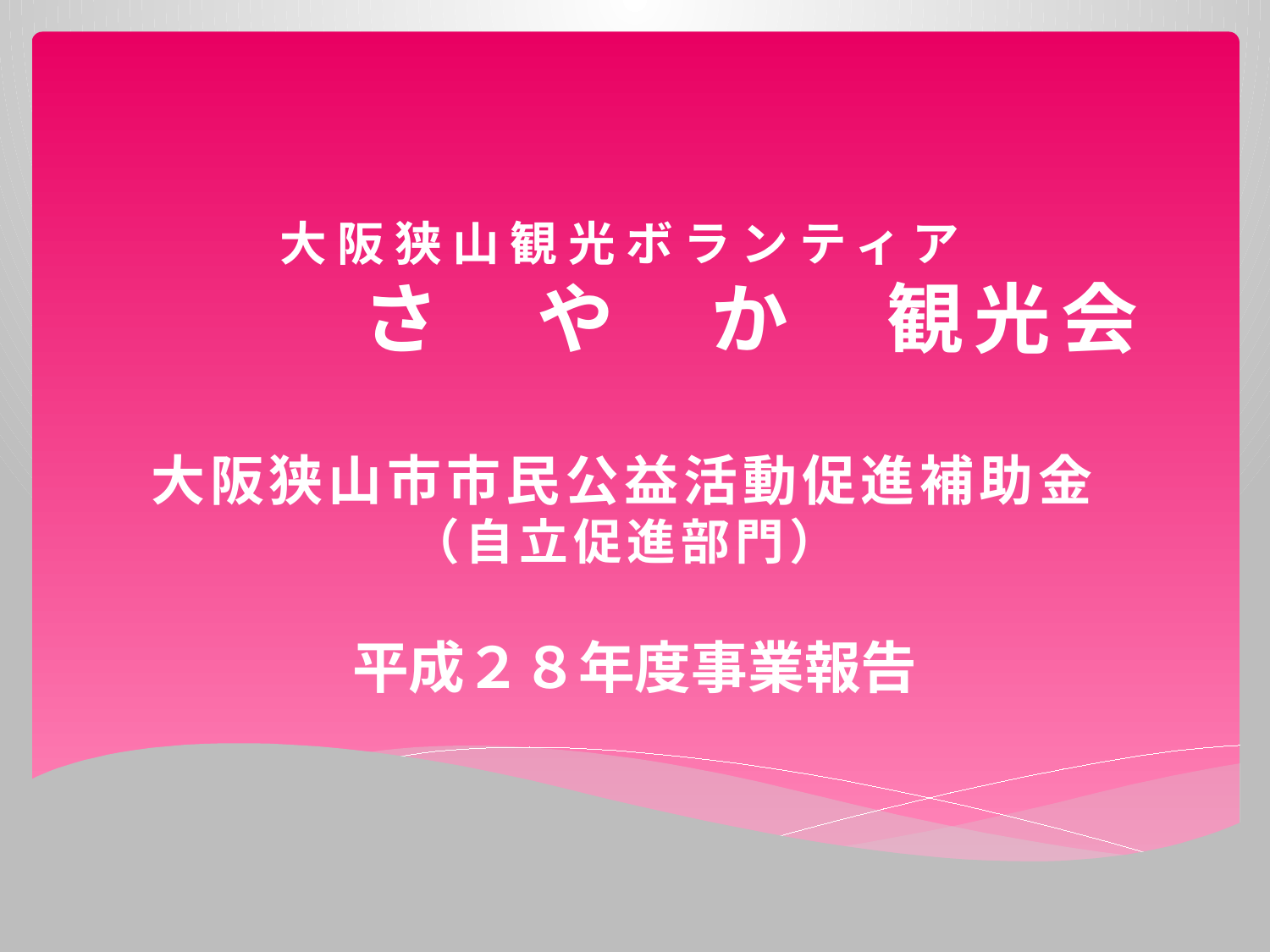

# 大阪狭山観光ボランティア 　　　さ　や　か　観光会 大阪狭山市市民公益活動促進補助金 （自立促進部門）
平成２８年度事業報告